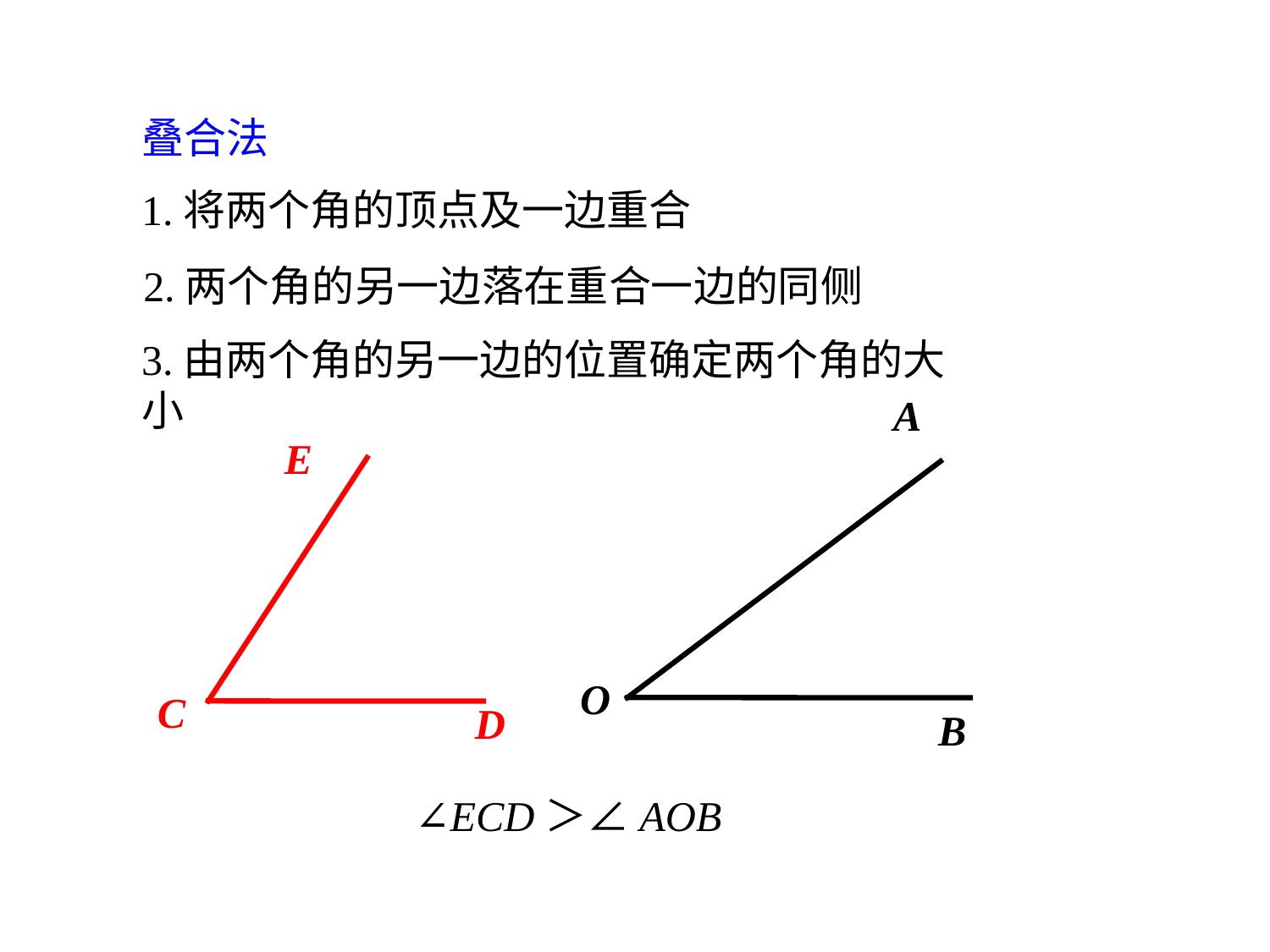

叠合法
1.将两个角的顶点及一边重合
2.两个角的另一边落在重合一边的同侧
3.由两个角的另一边的位置确定两个角的大小
A

O

B
E

C
D

∠ECD＞∠AOB